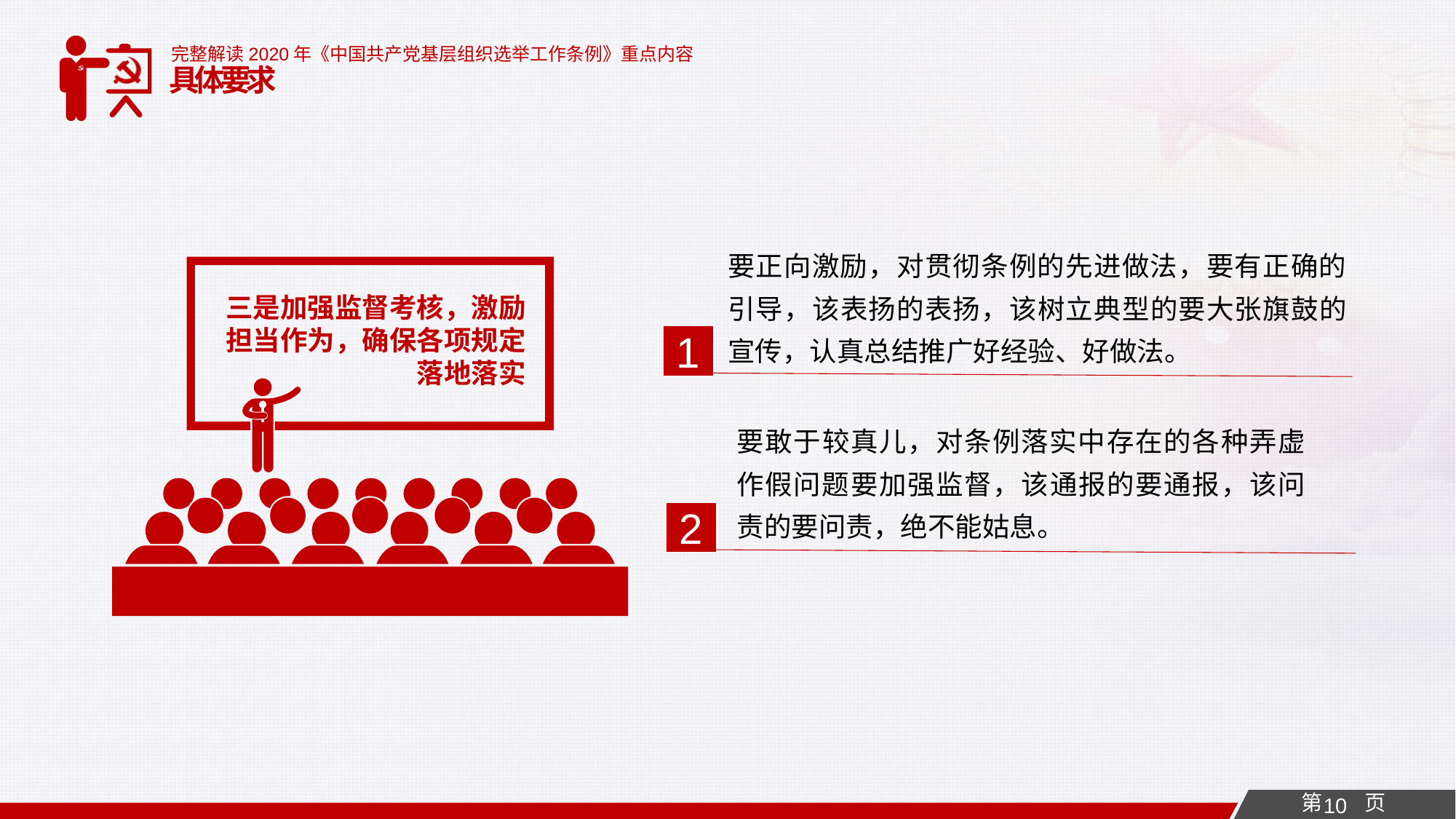

完整解读2020年《中国共产党基层组织选举工作条例》重点内容
具体要求
要正向激励，对贯彻条例的先进做法，要有正确的引导，该表扬的表扬，该树立典型的要大张旗鼓的宣传，认真总结推广好经验、好做法。

三是加强监督考核，激励担当作为，确保各项规定落地落实
1
要敢于较真儿，对条例落实中存在的各种弄虚作假问题要加强监督，该通报的要通报，该问责的要问责，绝不能姑息。
2